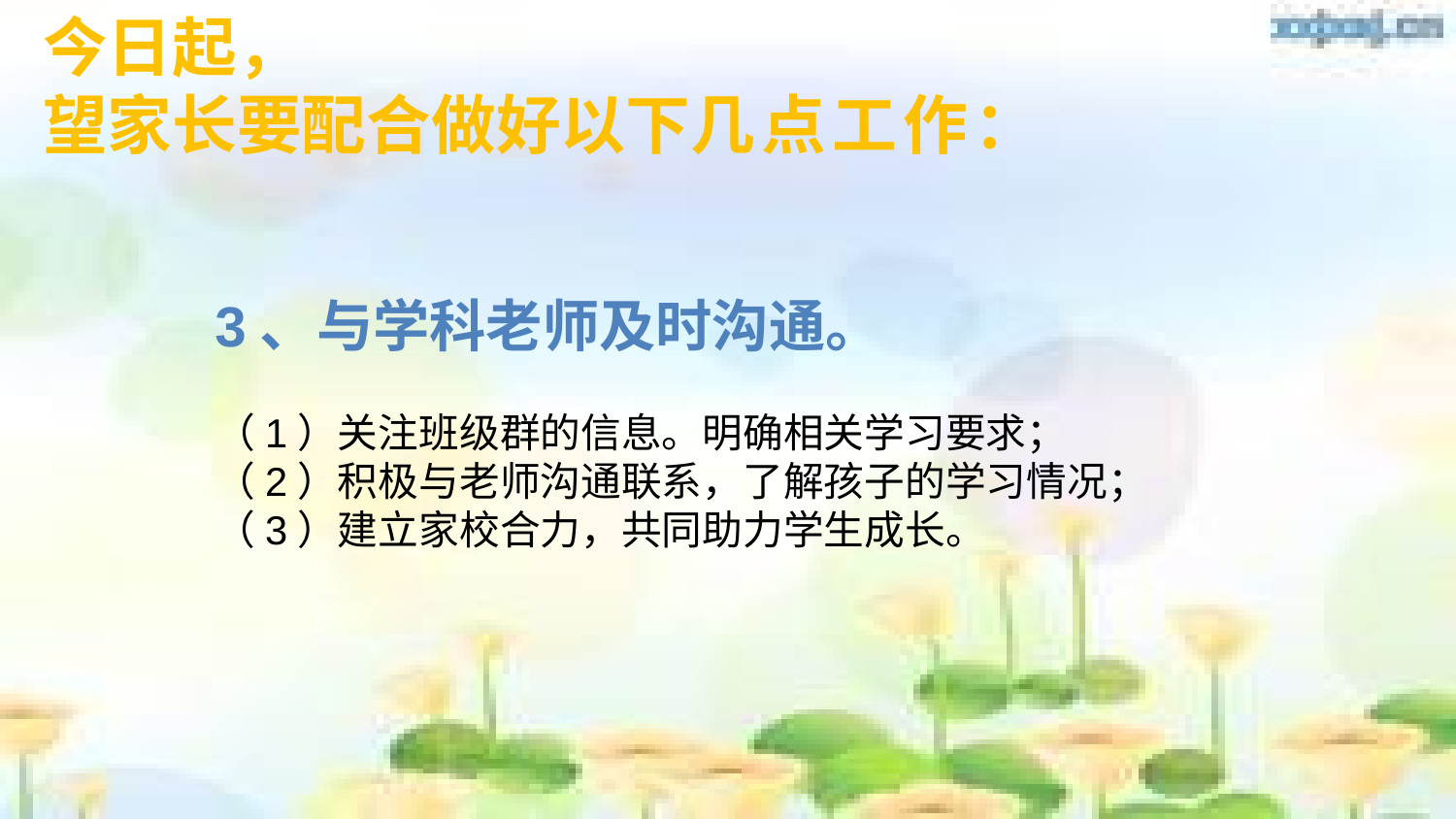

今日起，
望家长要配合做好以下几点工作：
3、与学科老师及时沟通。

（1）关注班级群的信息。明确相关学习要求；
（2）积极与老师沟通联系，了解孩子的学习情况；
（3）建立家校合力，共同助力学生成长。